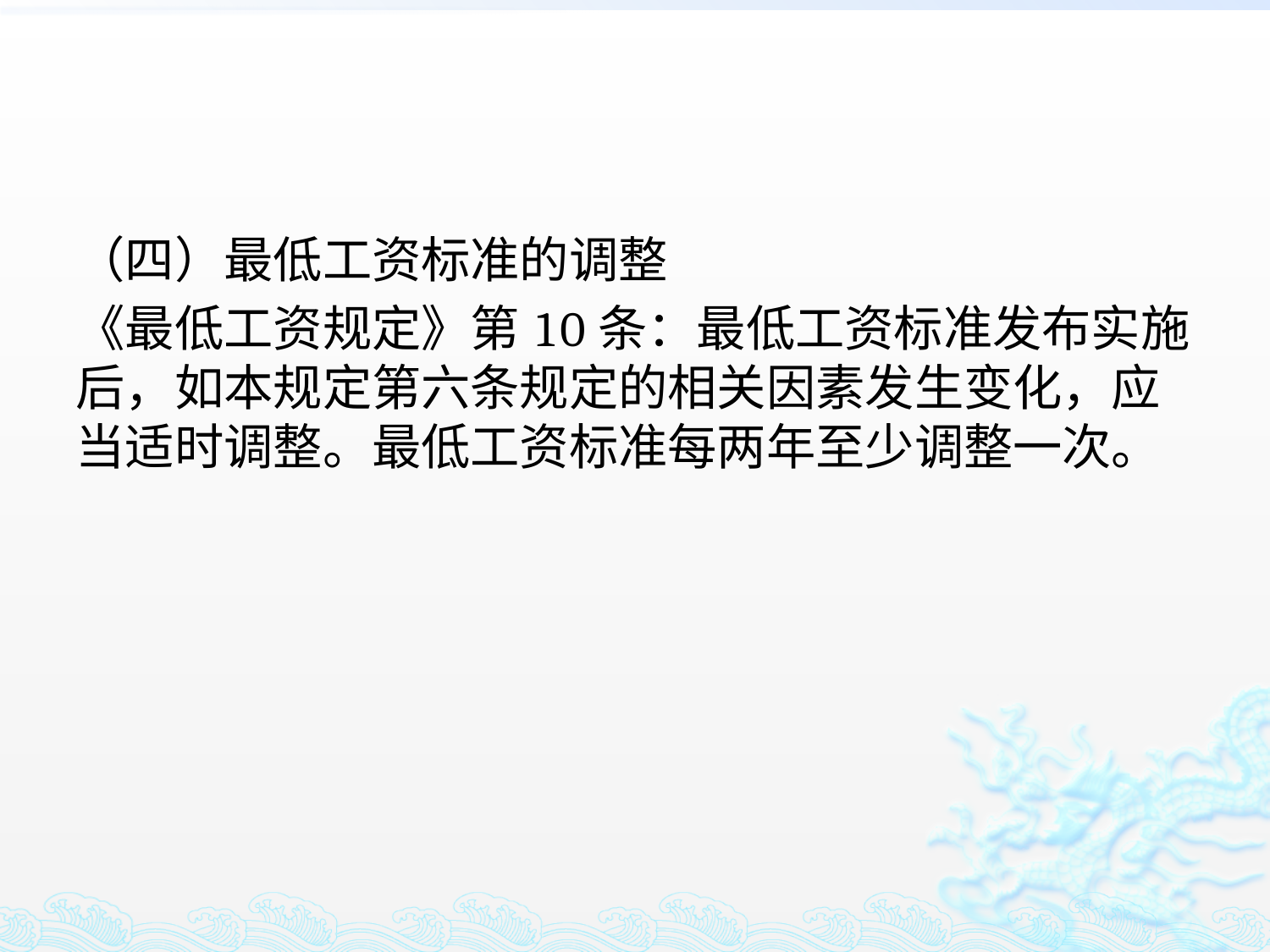

#
（四）最低工资标准的调整
《最低工资规定》第10条：最低工资标准发布实施后，如本规定第六条规定的相关因素发生变化，应当适时调整。最低工资标准每两年至少调整一次。